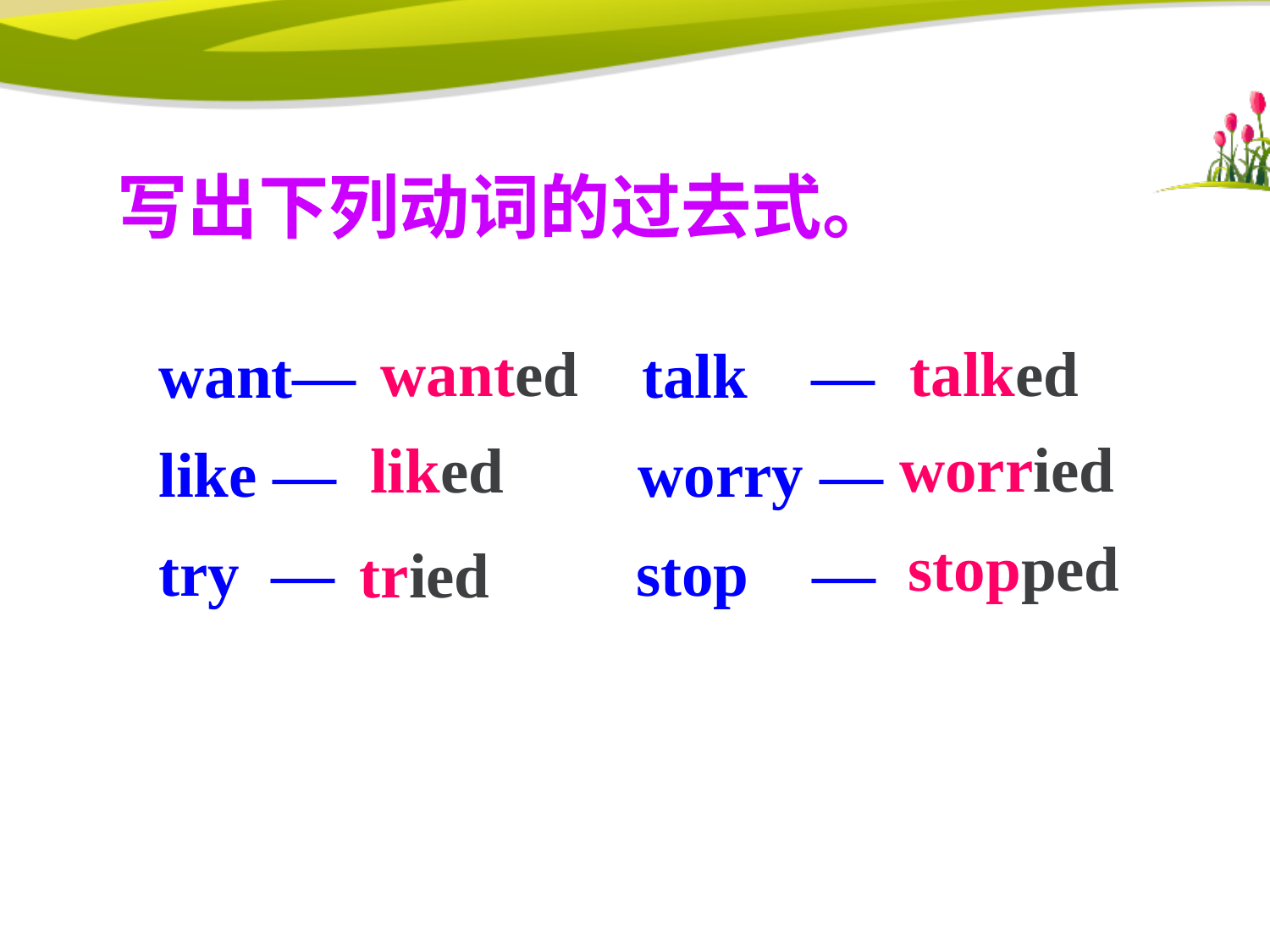

写出下列动词的过去式。
want—                  talk    —
like —                   worry —
try  —                   stop    —
wanted
talked
worried
liked
stopped
tried